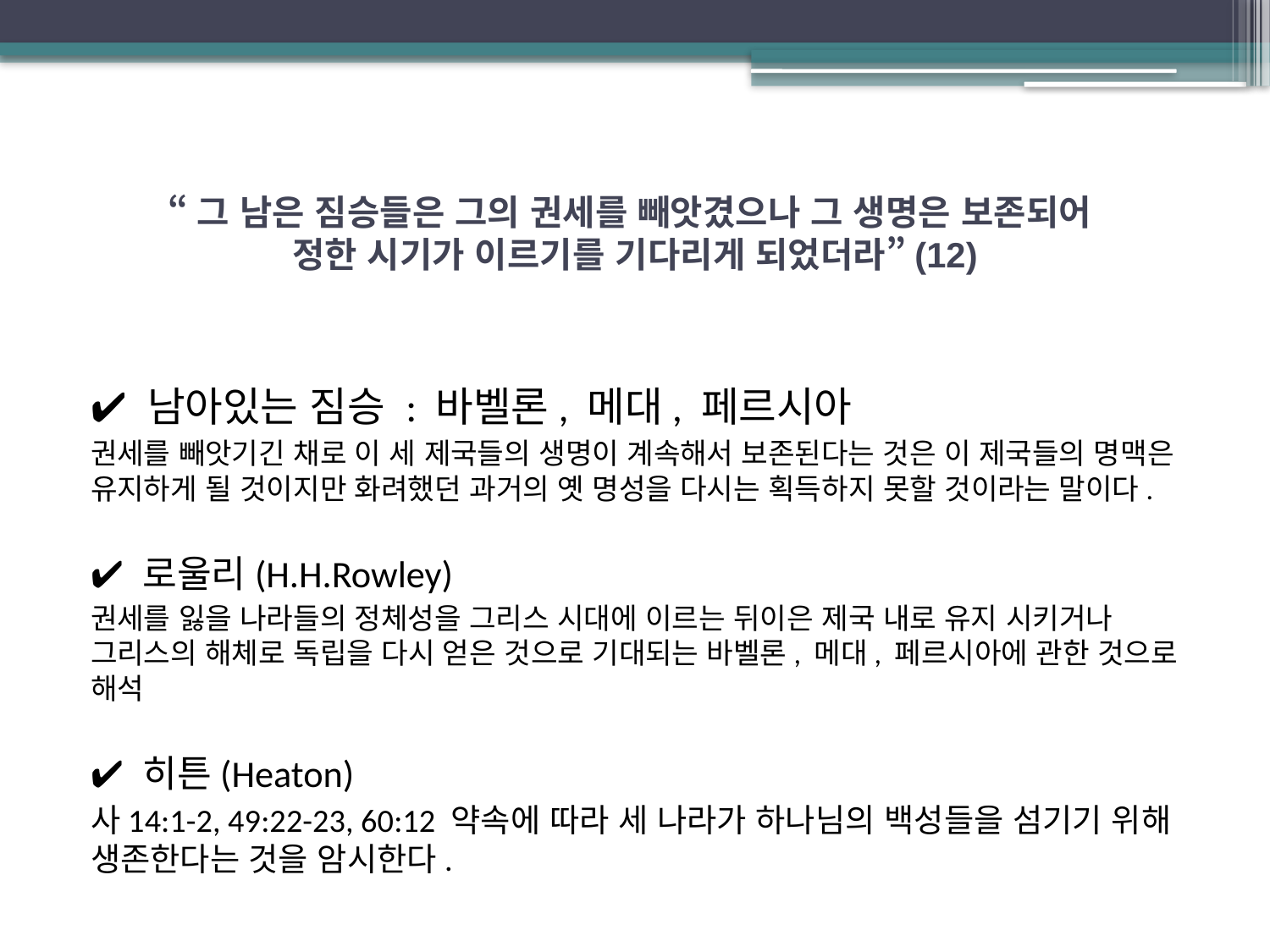

# “그 남은 짐승들은 그의 권세를 빼앗겼으나 그 생명은 보존되어 정한 시기가 이르기를 기다리게 되었더라”(12)

✔ 남아있는 짐승 : 바벨론, 메대, 페르시아
권세를 빼앗기긴 채로 이 세 제국들의 생명이 계속해서 보존된다는 것은 이 제국들의 명맥은   유지하게 될 것이지만 화려했던 과거의 옛 명성을 다시는 획득하지 못할 것이라는 말이다.

✔ 로울리(H.H.Rowley)
권세를 잃을 나라들의 정체성을 그리스 시대에 이르는 뒤이은 제국 내로 유지 시키거나 그리스의 해체로 독립을 다시 얻은 것으로 기대되는 바벨론, 메대, 페르시아에 관한 것으로 해석

✔ 히튼(Heaton)
사14:1-2, 49:22-23, 60:12 약속에 따라 세 나라가 하나님의 백성들을 섬기기 위해 생존한다는 것을 암시한다.